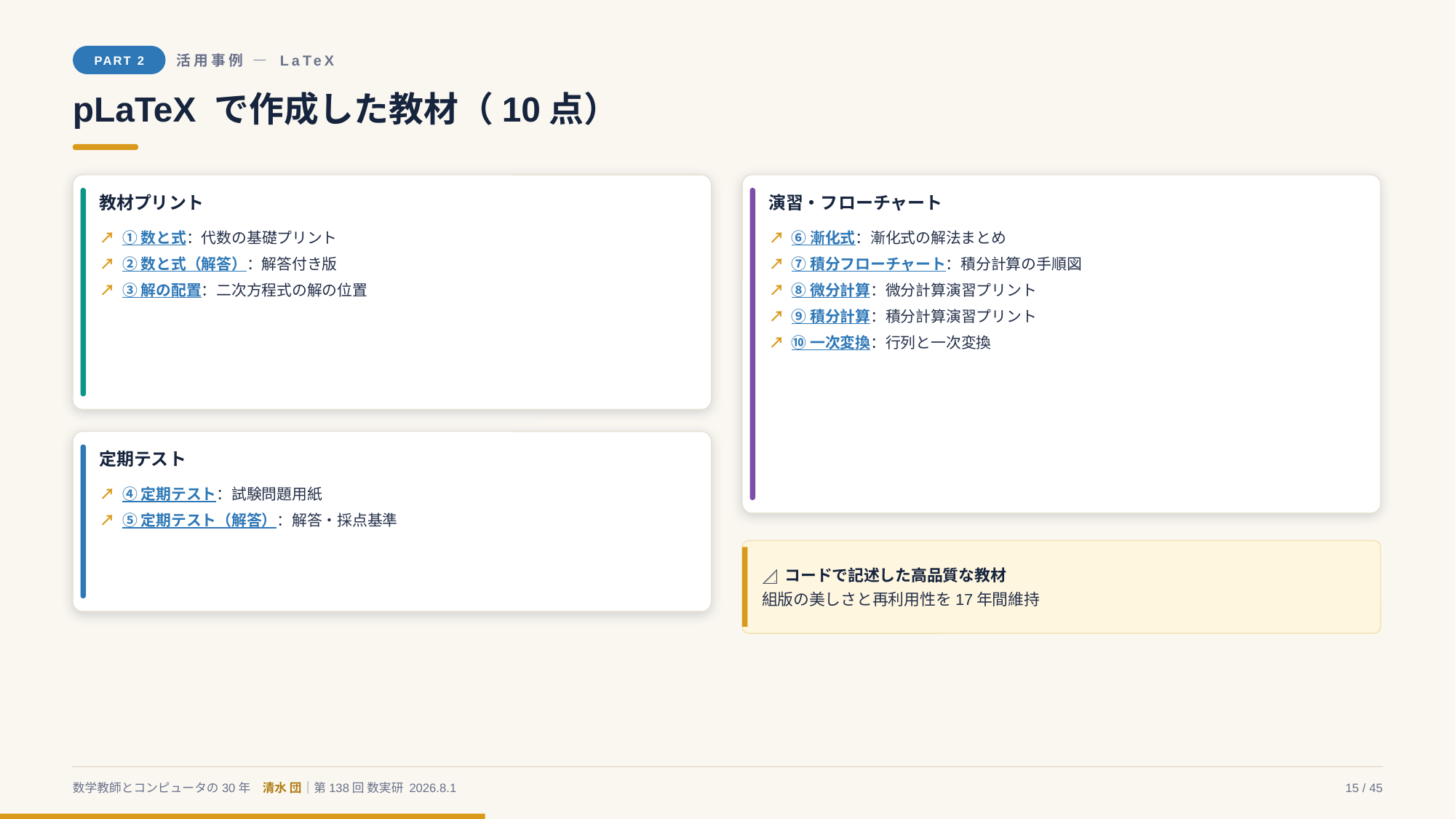

PART 2
活用事例 ― LaTeX
pLaTeX で作成した教材（10点）

教材プリント
演習・フローチャート

↗ ① 数と式：代数の基礎プリント
↗ ② 数と式（解答）：解答付き版
↗ ③ 解の配置：二次方程式の解の位置
↗ ⑥ 漸化式：漸化式の解法まとめ
↗ ⑦ 積分フローチャート：積分計算の手順図
↗ ⑧ 微分計算：微分計算演習プリント
↗ ⑨ 積分計算：積分計算演習プリント
↗ ⑩ 一次変換：行列と一次変換

定期テスト

↗ ④ 定期テスト：試験問題用紙
↗ ⑤ 定期テスト（解答）：解答・採点基準

📐 コードで記述した高品質な教材
組版の美しさと再利用性を17年間維持

数学教師とコンピュータの30年　清水 団｜第138回 数実研 2026.8.1
15 / 45